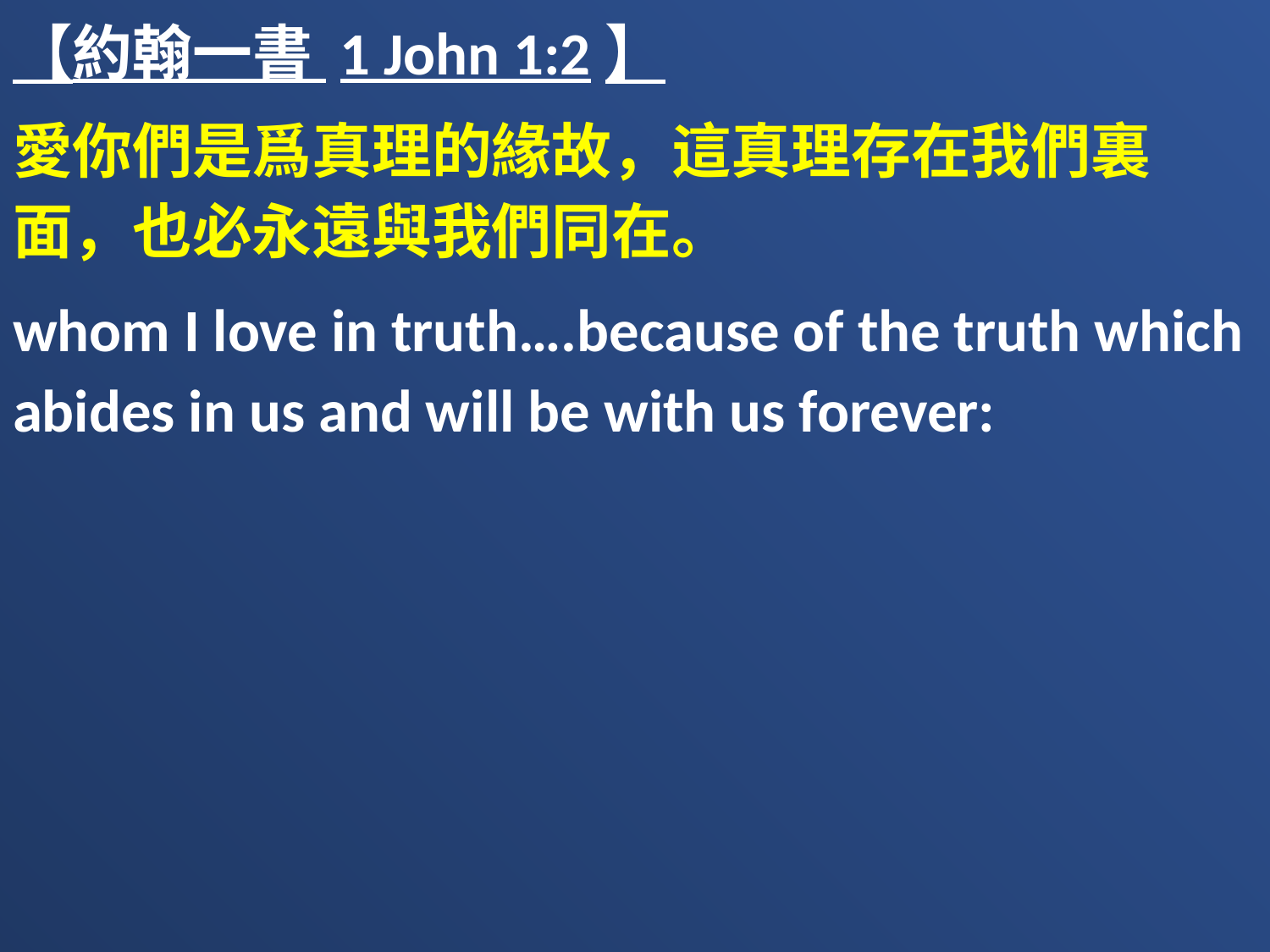

【約翰一書 1 John 1:2】
愛你們是爲真理的緣故，這真理存在我們裏面，也必永遠與我們同在。
whom I love in truth….because of the truth which abides in us and will be with us forever: